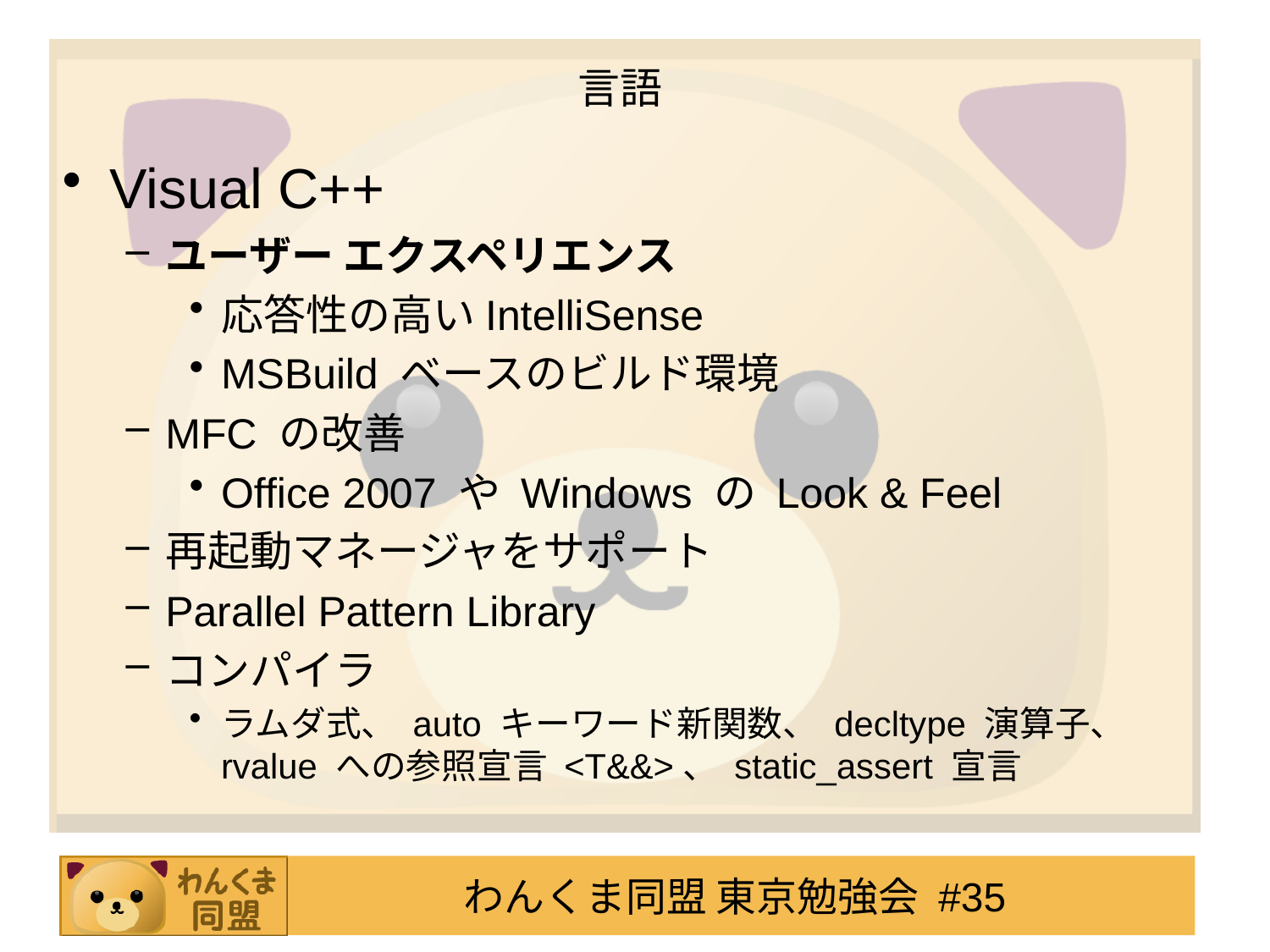

# 言語
Visual C++
ユーザー エクスペリエンス
応答性の高いIntelliSense
MSBuild ベースのビルド環境
MFC の改善
Office 2007 や Windows の Look & Feel
再起動マネージャをサポート
Parallel Pattern Library
コンパイラ
ラムダ式、 auto キーワード新関数、 decltype 演算子、 rvalue への参照宣言 <T&&>、 static_assert 宣言